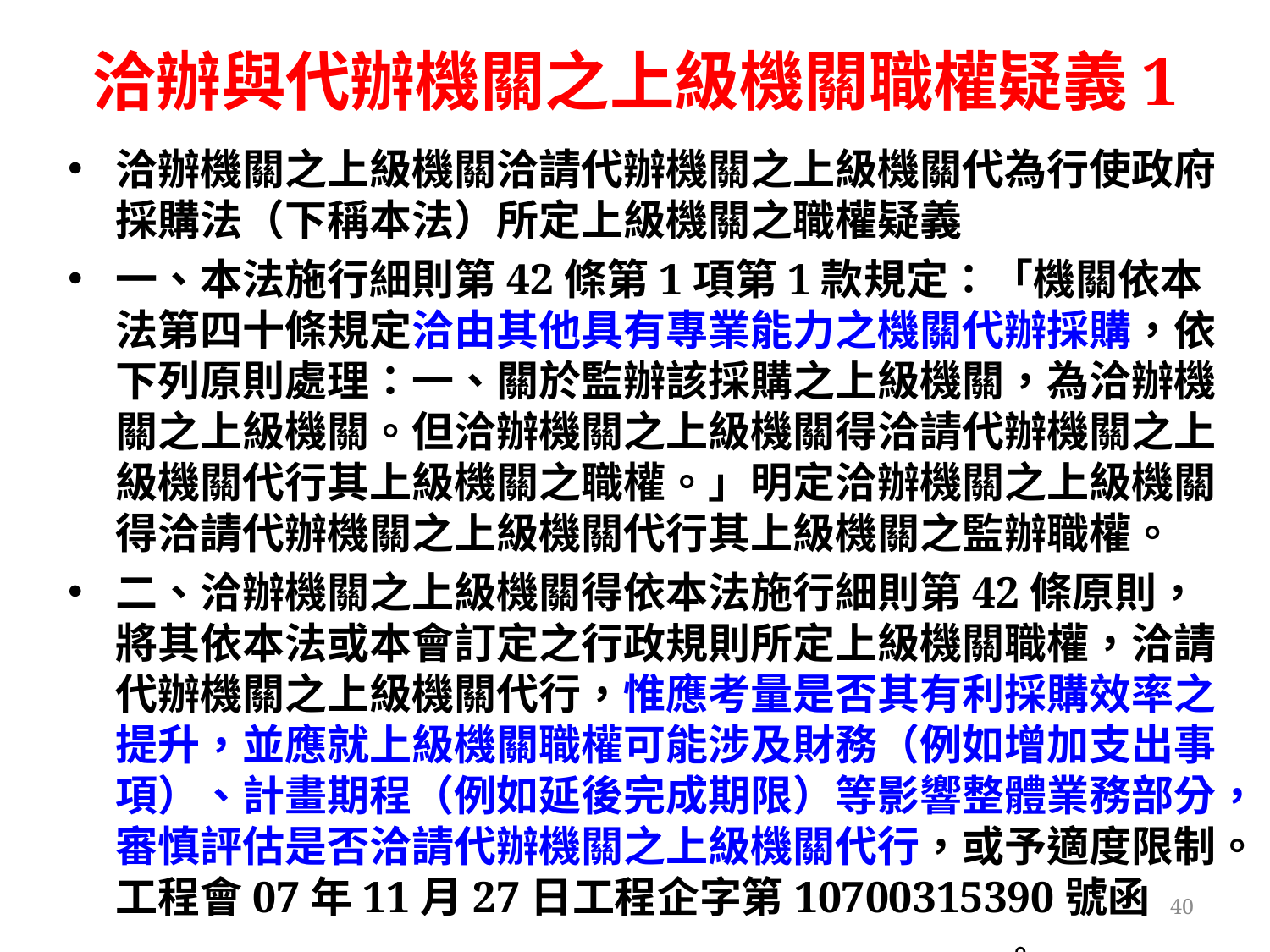

# 洽辦與代辦機關之上級機關職權疑義1
洽辦機關之上級機關洽請代辦機關之上級機關代為行使政府採購法（下稱本法）所定上級機關之職權疑義
一、本法施行細則第42條第1項第1款規定：「機關依本法第四十條規定洽由其他具有專業能力之機關代辦採購，依下列原則處理：一、關於監辦該採購之上級機關，為洽辦機關之上級機關。但洽辦機關之上級機關得洽請代辦機關之上級機關代行其上級機關之職權。」明定洽辦機關之上級機關得洽請代辦機關之上級機關代行其上級機關之監辦職權。
二、洽辦機關之上級機關得依本法施行細則第42條原則，將其依本法或本會訂定之行政規則所定上級機關職權，洽請代辦機關之上級機關代行，惟應考量是否其有利採購效率之提升，並應就上級機關職權可能涉及財務（例如增加支出事項）、計畫期程（例如延後完成期限）等影響整體業務部分，審慎評估是否洽請代辦機關之上級機關代行，或予適度限制。工程會07年11月27日工程企字第10700315390號函
40
。